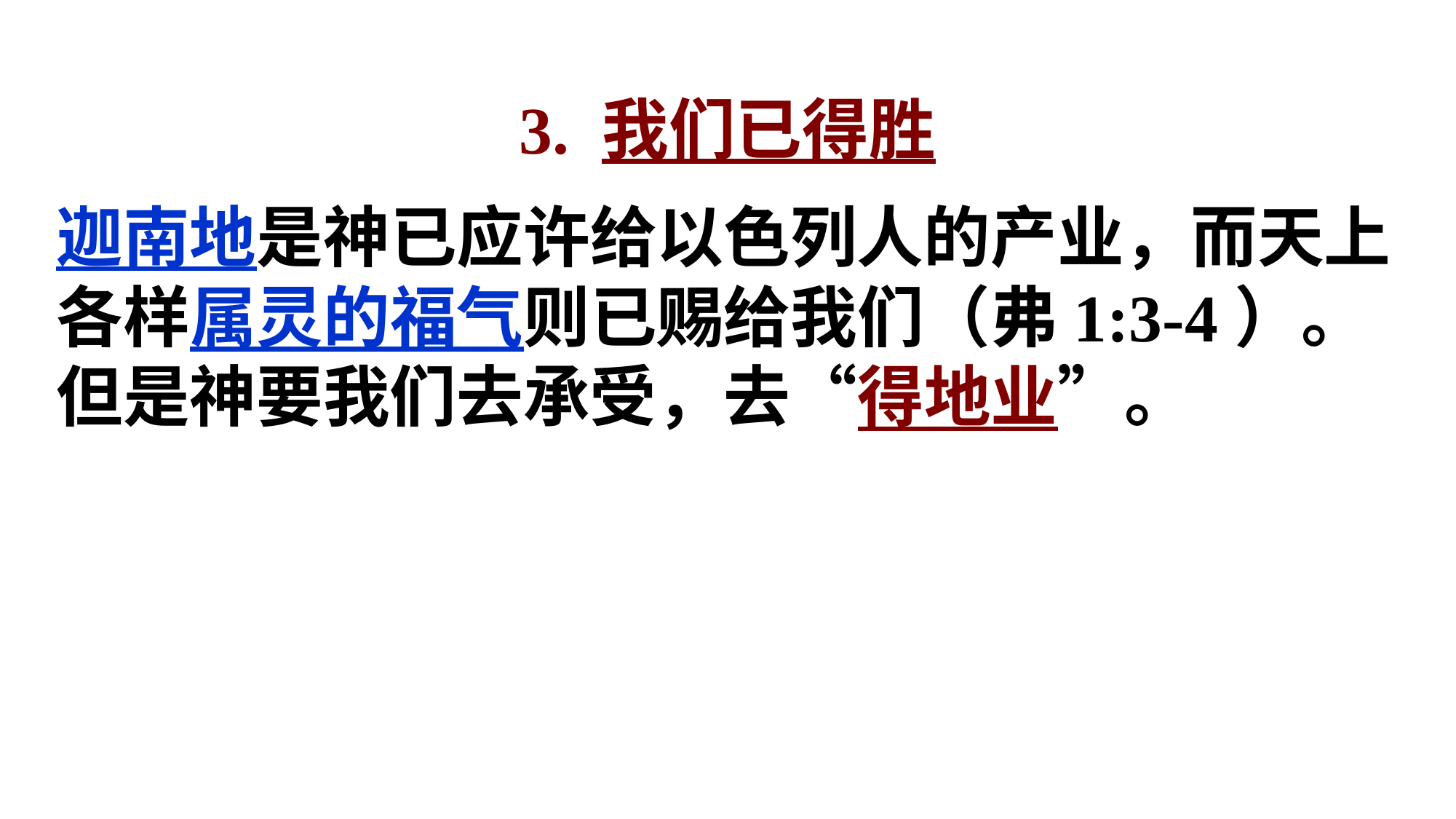

3. 我们已得胜
迦南地是神已应许给以色列人的产业，而天上各样属灵的福气则已赐给我们（弗1:3-4）。但是神要我们去承受，去“得地业”。